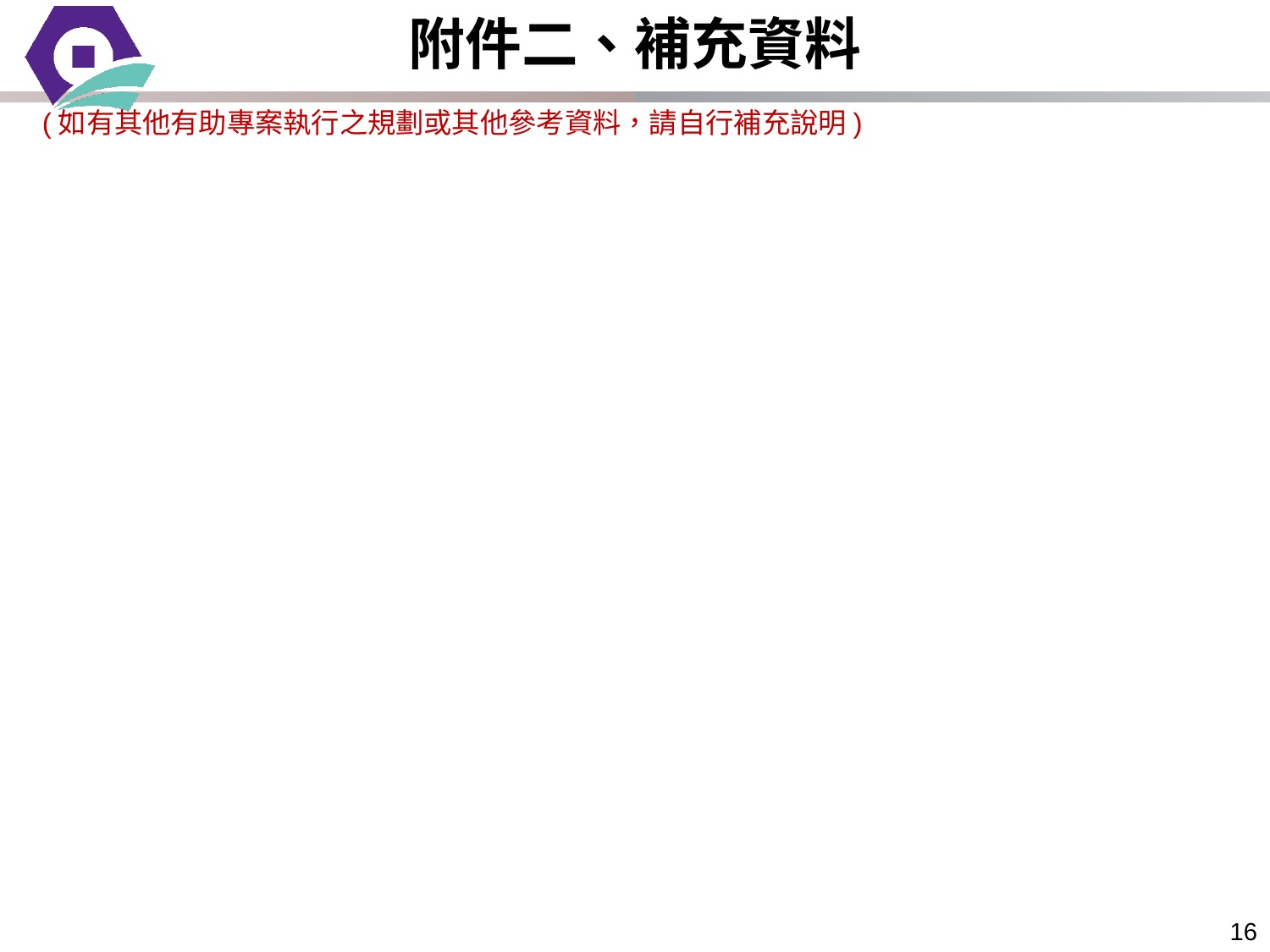

附件二、補充資料
(如有其他有助專案執行之規劃或其他參考資料，請自行補充說明)